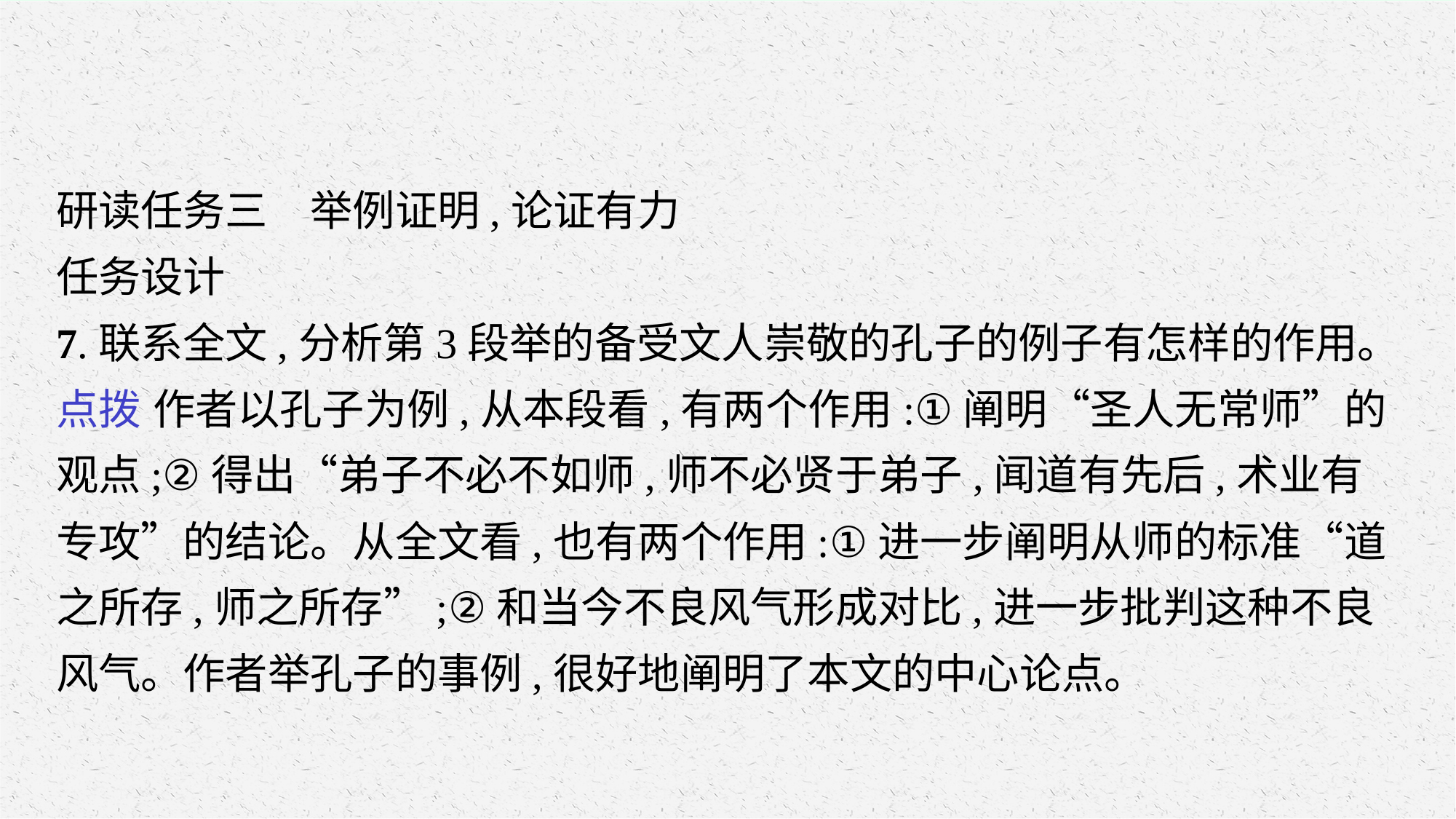

研读任务三　举例证明,论证有力
任务设计
7.联系全文,分析第3段举的备受文人崇敬的孔子的例子有怎样的作用。
点拨 作者以孔子为例,从本段看,有两个作用:①阐明“圣人无常师”的观点;②得出“弟子不必不如师,师不必贤于弟子,闻道有先后,术业有专攻”的结论。从全文看,也有两个作用:①进一步阐明从师的标准“道之所存,师之所存”;②和当今不良风气形成对比,进一步批判这种不良风气。作者举孔子的事例,很好地阐明了本文的中心论点。